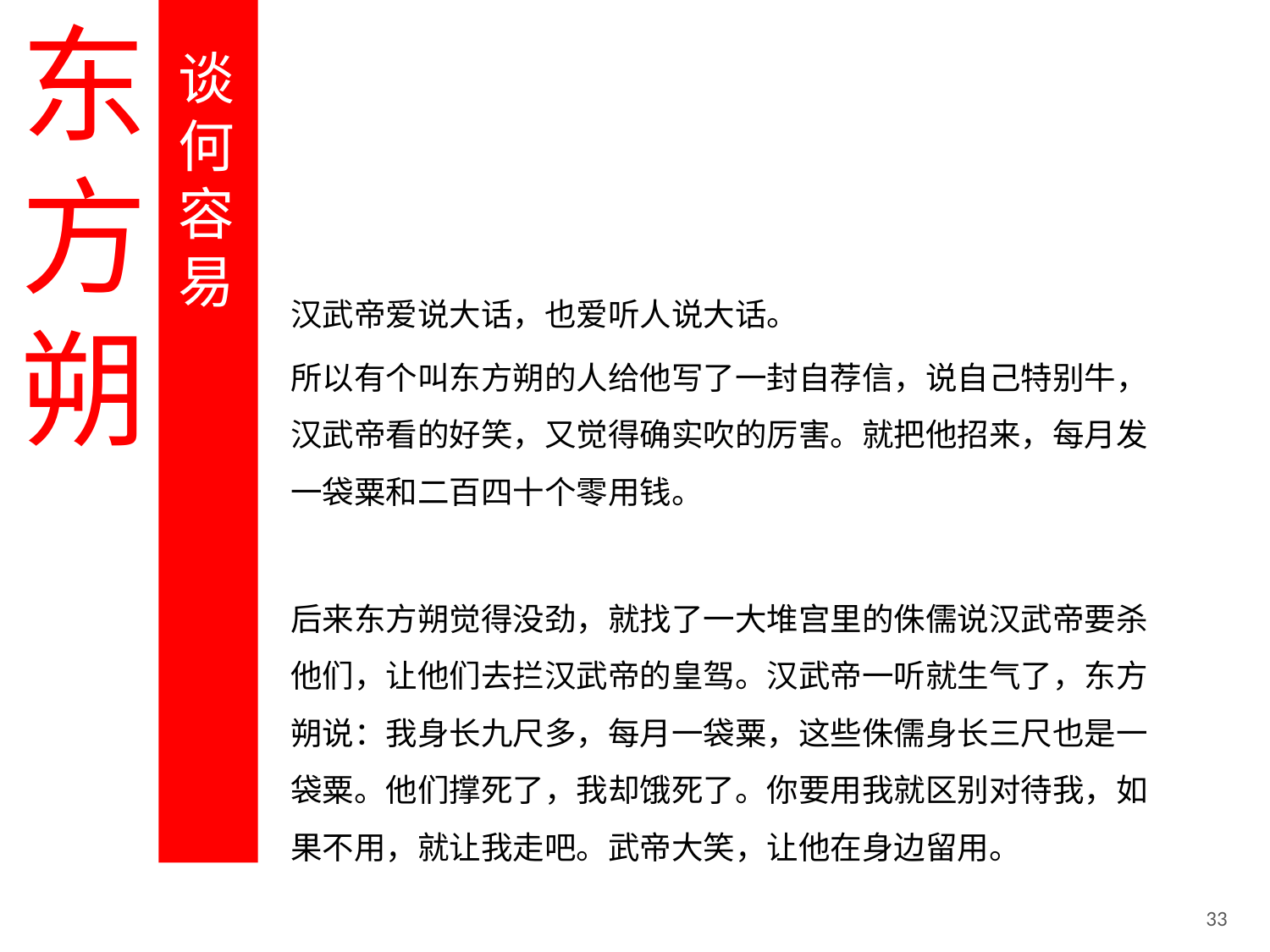

东方朔
谈何容易
汉武帝爱说大话，也爱听人说大话。
所以有个叫东方朔的人给他写了一封自荐信，说自己特别牛，汉武帝看的好笑，又觉得确实吹的厉害。就把他招来，每月发一袋粟和二百四十个零用钱。

后来东方朔觉得没劲，就找了一大堆宫里的侏儒说汉武帝要杀他们，让他们去拦汉武帝的皇驾。汉武帝一听就生气了，东方朔说：我身长九尺多，每月一袋粟，这些侏儒身长三尺也是一袋粟。他们撑死了，我却饿死了。你要用我就区别对待我，如果不用，就让我走吧。武帝大笑，让他在身边留用。
33